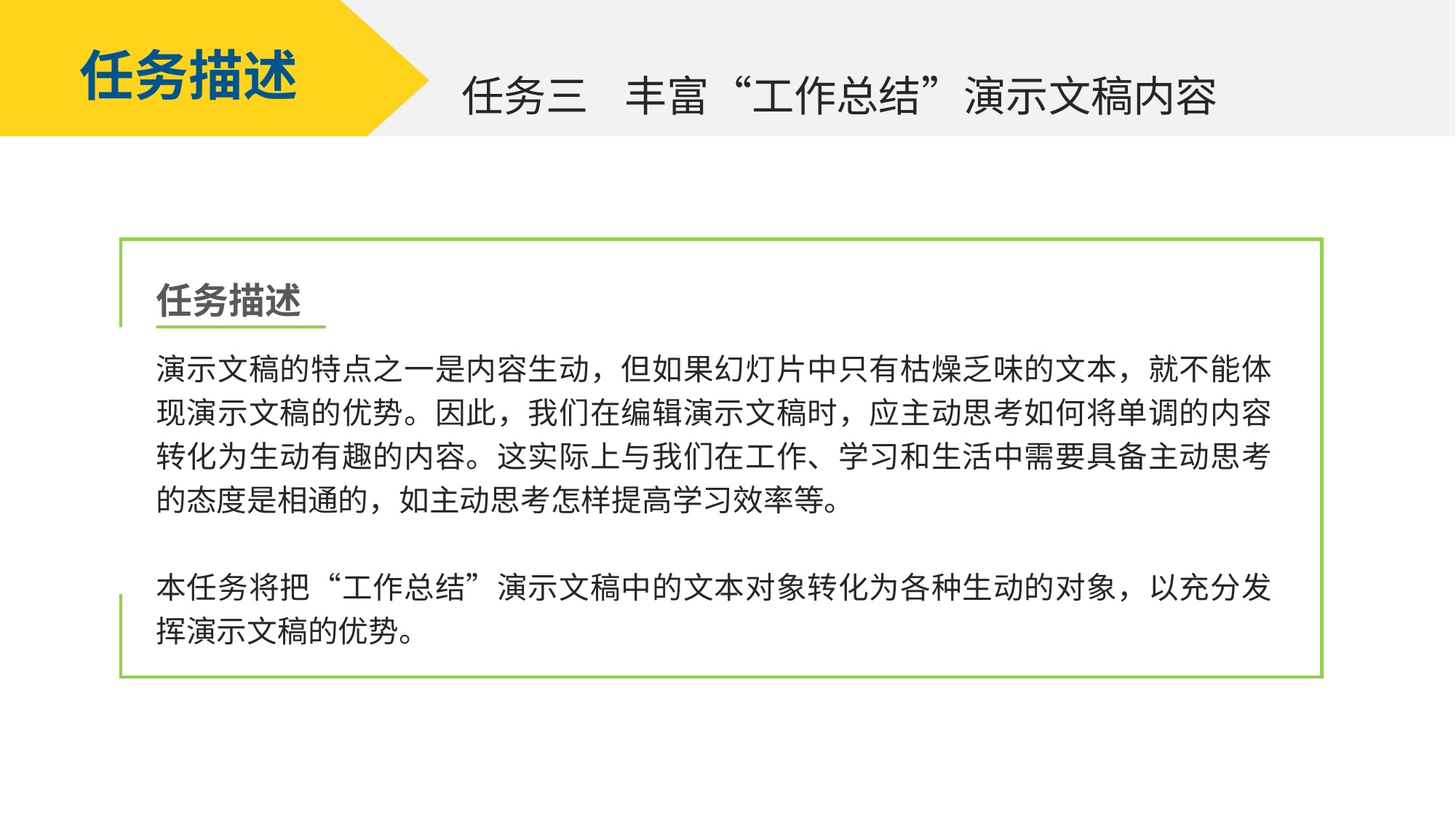

任务描述
丰富“工作总结”演示文稿内容
任务三

任务描述

演示文稿的特点之一是内容生动，但如果幻灯片中只有枯燥乏味的文本，就不能体现演示文稿的优势。因此，我们在编辑演示文稿时，应主动思考如何将单调的内容转化为生动有趣的内容。这实际上与我们在工作、学习和生活中需要具备主动思考的态度是相通的，如主动思考怎样提高学习效率等。

本任务将把“工作总结”演示文稿中的文本对象转化为各种生动的对象，以充分发挥演示文稿的优势。